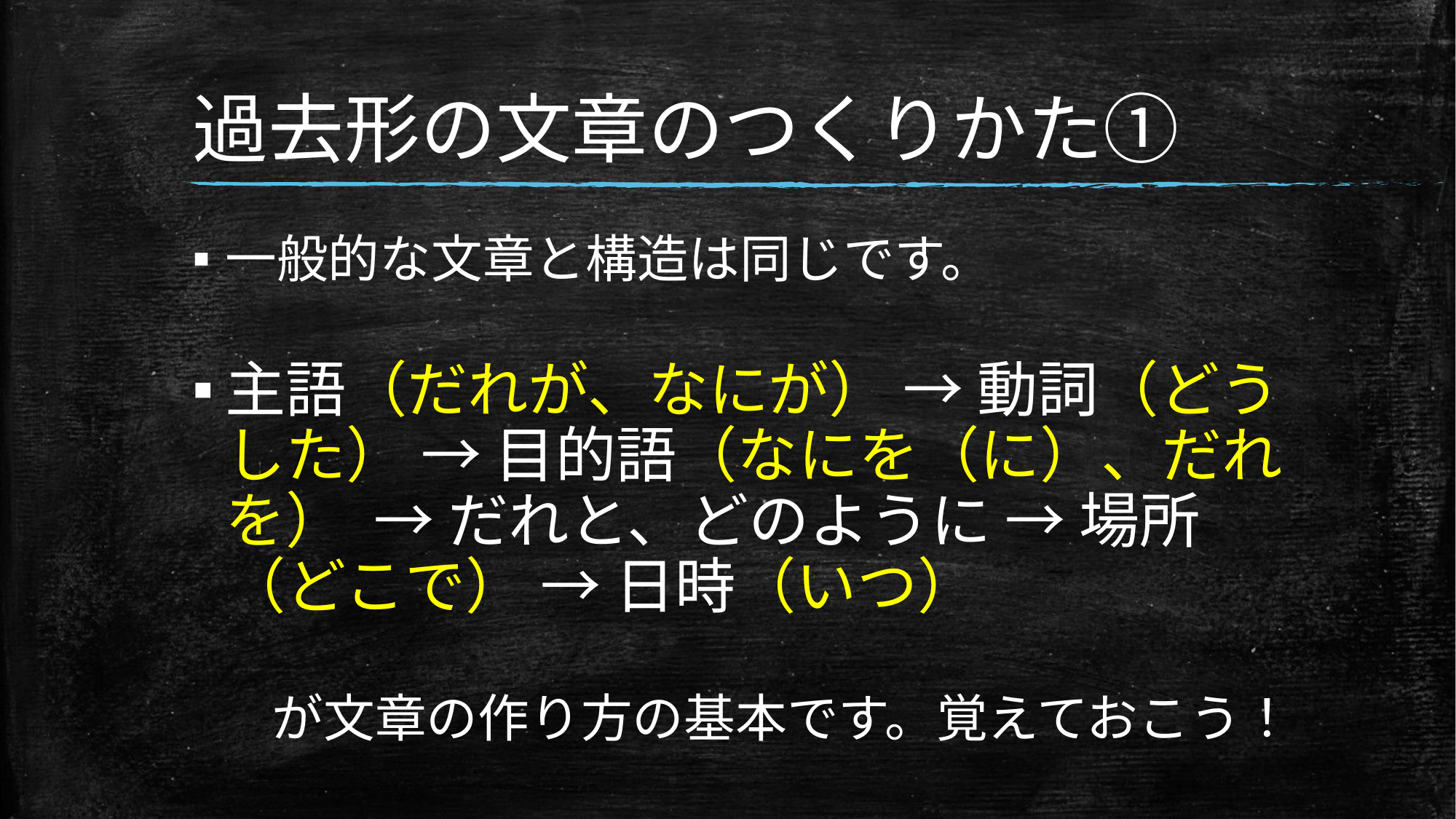

# 過去形の文章のつくりかた①
一般的な文章と構造は同じです。

主語（だれが、なにが） → 動詞（どうした） → 目的語（なにを（に）、だれを）  → だれと、どのように → 場所（どこで） → 日時（いつ）

が文章の作り方の基本です。覚えておこう！